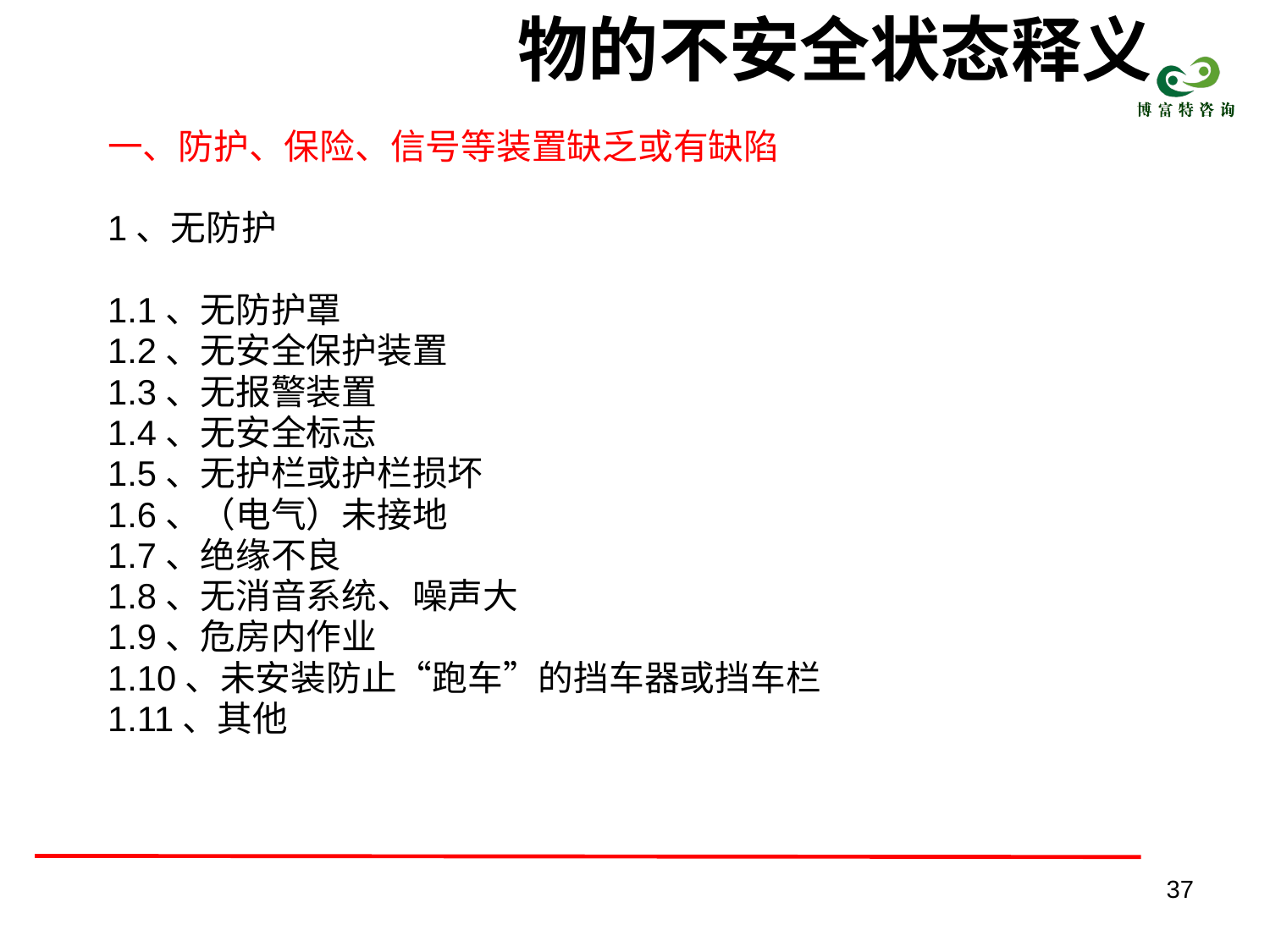

# 物的不安全状态释义
一、防护、保险、信号等装置缺乏或有缺陷

1、无防护

1.1、无防护罩
1.2、无安全保护装置
1.3、无报警装置
1.4、无安全标志
1.5、无护栏或护栏损坏
1.6、（电气）未接地
1.7、绝缘不良
1.8、无消音系统、噪声大
1.9、危房内作业
1.10、未安装防止“跑车”的挡车器或挡车栏
1.11、其他